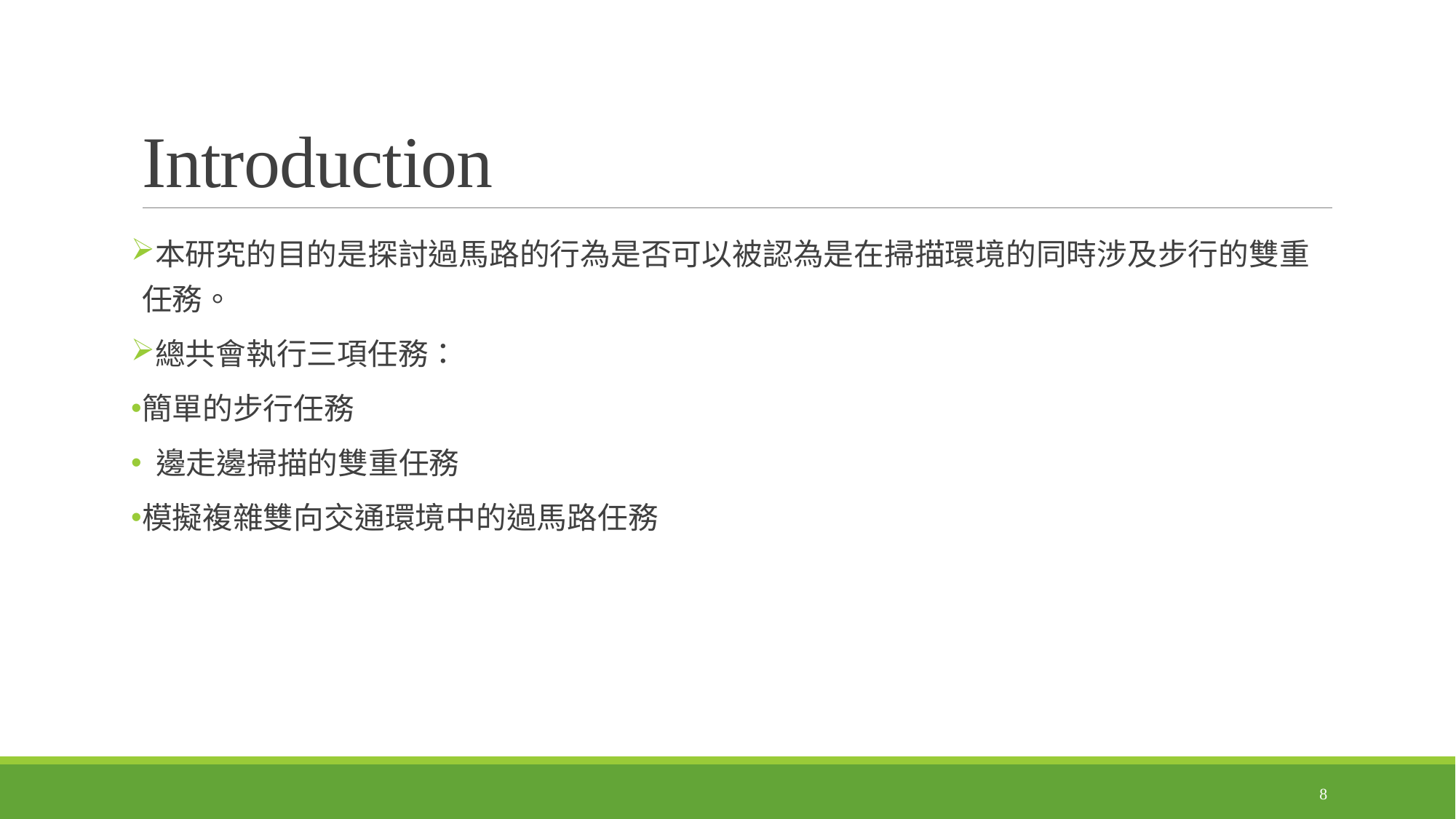

# Introduction
本研究的目的是探討過馬路的行為是否可以被認為是在掃描環境的同時涉及步行的雙重任務。
總共會執行三項任務：
簡單的步行任務
 邊走邊掃描的雙重任務
模擬複雜雙向交通環境中的過馬路任務
8